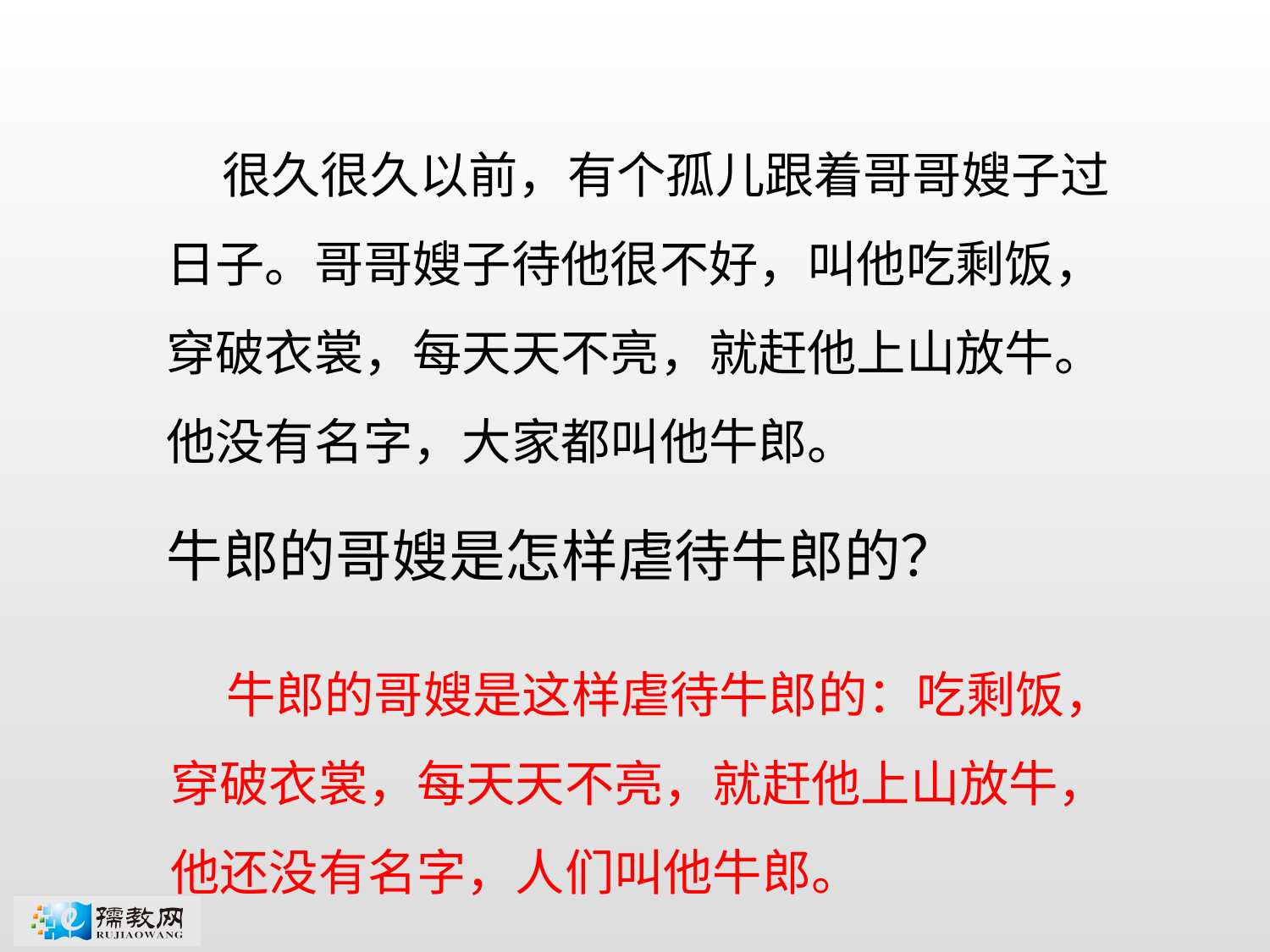

很久很久以前，有个孤儿跟着哥哥嫂子过日子。哥哥嫂子待他很不好，叫他吃剩饭，穿破衣裳，每天天不亮，就赶他上山放牛。他没有名字，大家都叫他牛郎。
牛郎的哥嫂是怎样虐待牛郎的？
    牛郎的哥嫂是这样虐待牛郎的：吃剩饭，穿破衣裳，每天天不亮，就赶他上山放牛，他还没有名字，人们叫他牛郎。